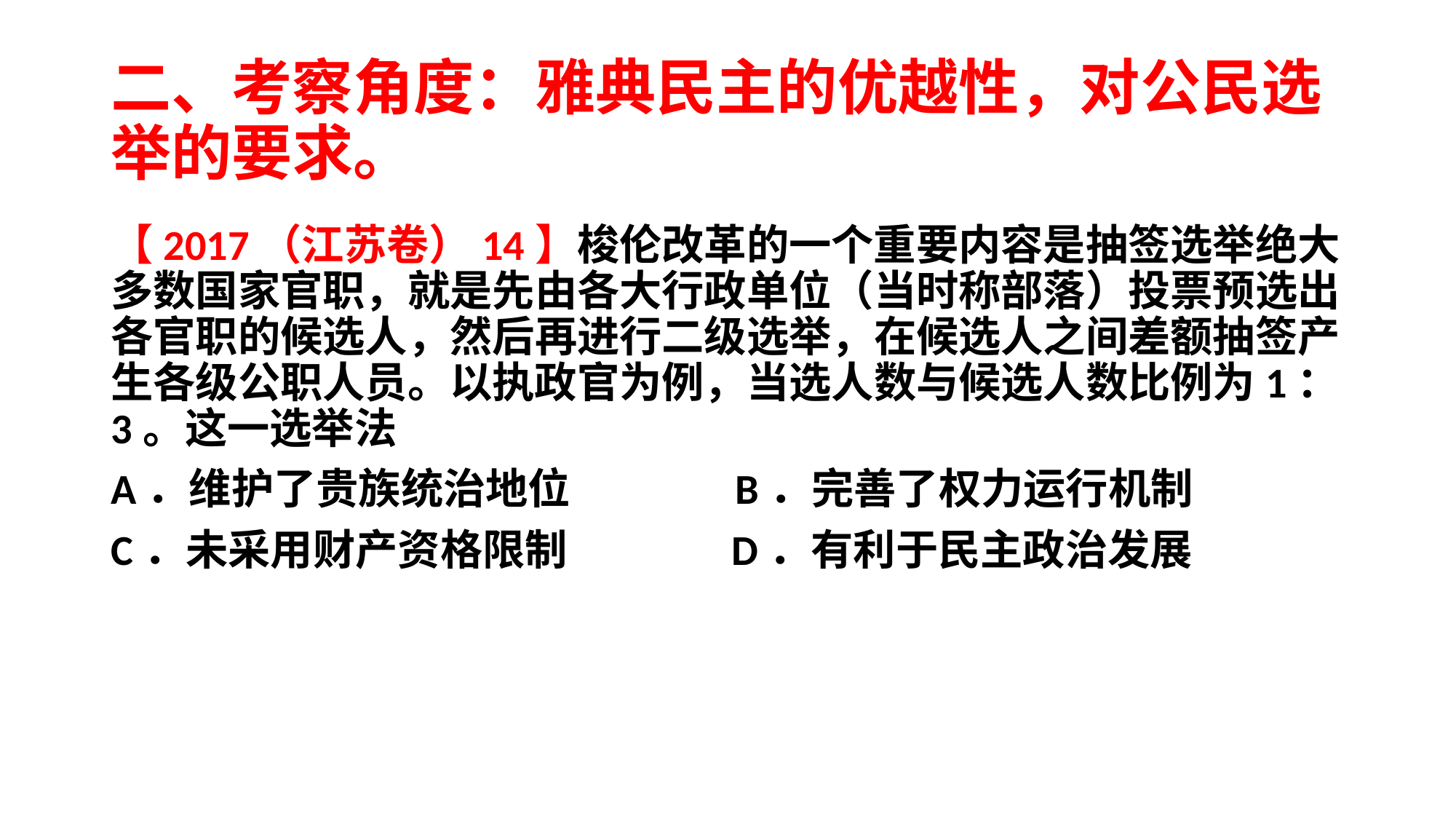

# 二、考察角度：雅典民主的优越性，对公民选举的要求。
【2017（江苏卷）14】梭伦改革的一个重要内容是抽签选举绝大多数国家官职，就是先由各大行政单位（当时称部落）投票预选出各官职的候选人，然后再进行二级选举，在候选人之间差额抽签产生各级公职人员。以执政官为例，当选人数与候选人数比例为1：3。这一选举法
A．维护了贵族统治地位                B．完善了权力运行机制
C．未采用财产资格限制                D．有利于民主政治发展